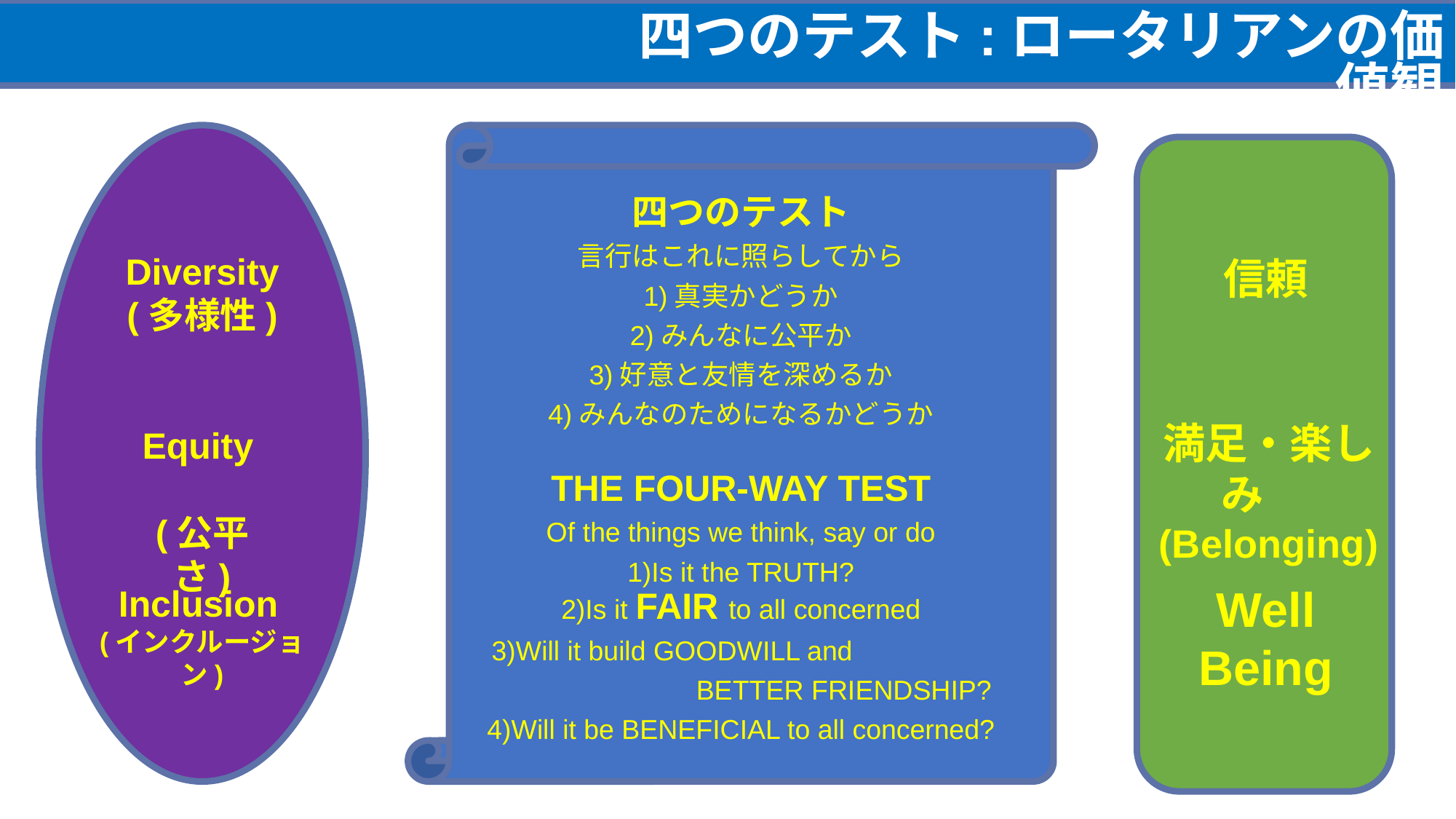

四つのテスト:ロータリアンの価値観

四つのテスト
言行はこれに照らしてから
1)真実かどうか
2)みんなに公平か
3)好意と友情を深めるか
4)みんなのためになるかどうか

THE FOUR-WAY TEST
Of the things we think, say or do
1)Is it the TRUTH?
2)Is it FAIR to all concerned
3)Will it build GOODWILL and
                           BETTER FRIENDSHIP?
4)Will it be BENEFICIAL to all concerned?

Diversity
(多様性)
Equity
(公平さ)
Inclusion
(インクルージョン)

信頼
満足・楽しみ　(Belonging)
Well Being